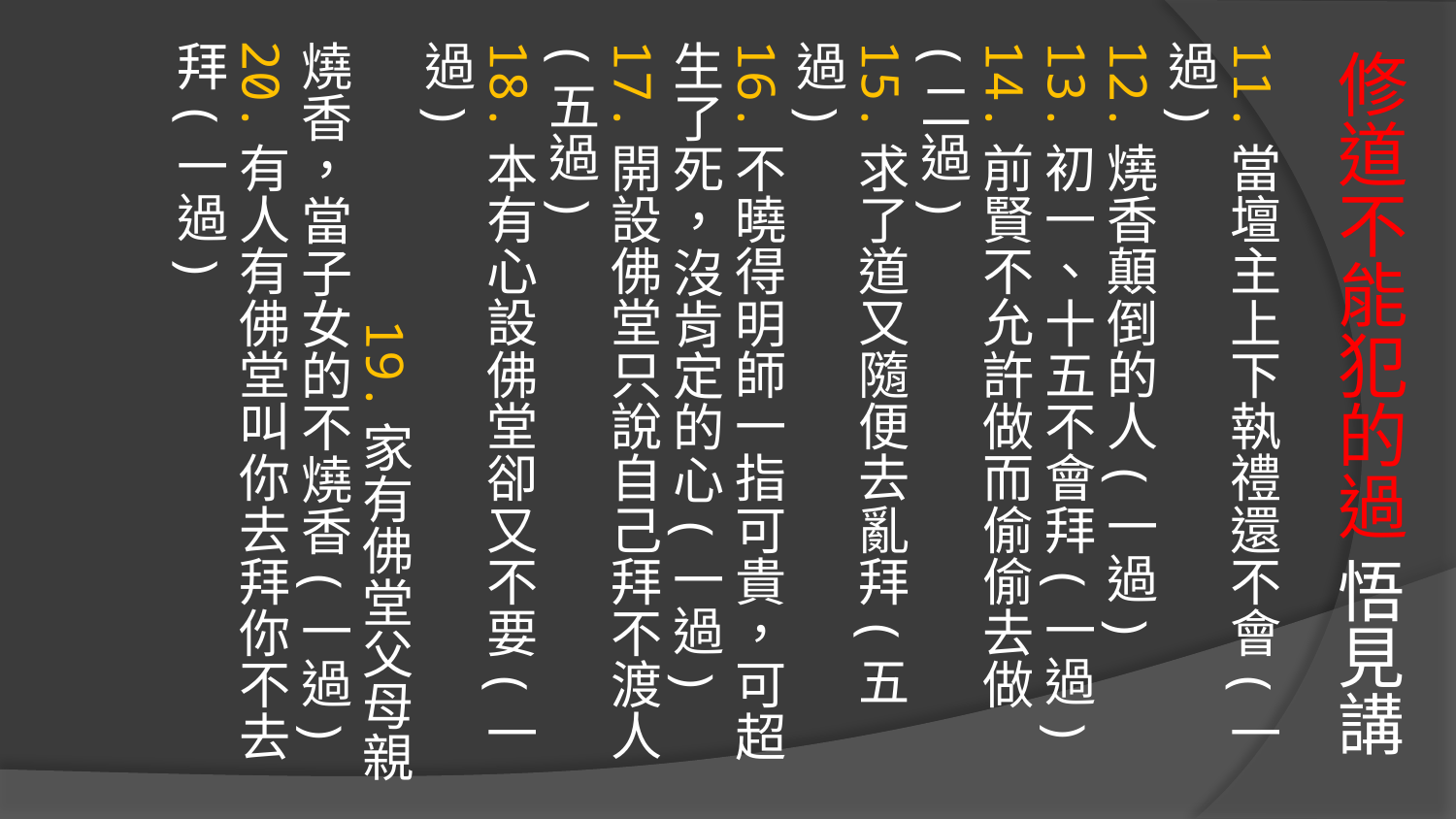

# 修道不能犯的過 悟見講
11.當壇主上下執禮還不會(一過)
12.燒香顛倒的人(一過)
13.初一、十五不會拜(一過)
14.前賢不允許做而偷偷去做(二過)
15.求了道又隨便去亂拜(五過)
16.不曉得明師一指可貴，可超生了死，沒肯定的心(一過)
17.開設佛堂只說自己拜不渡人(五過)
18.本有心設佛堂卻又不要(一過)                               19.家有佛堂父母親燒香，當子女的不燒香(一過)
20.有人有佛堂叫你去拜你不去拜(一過)